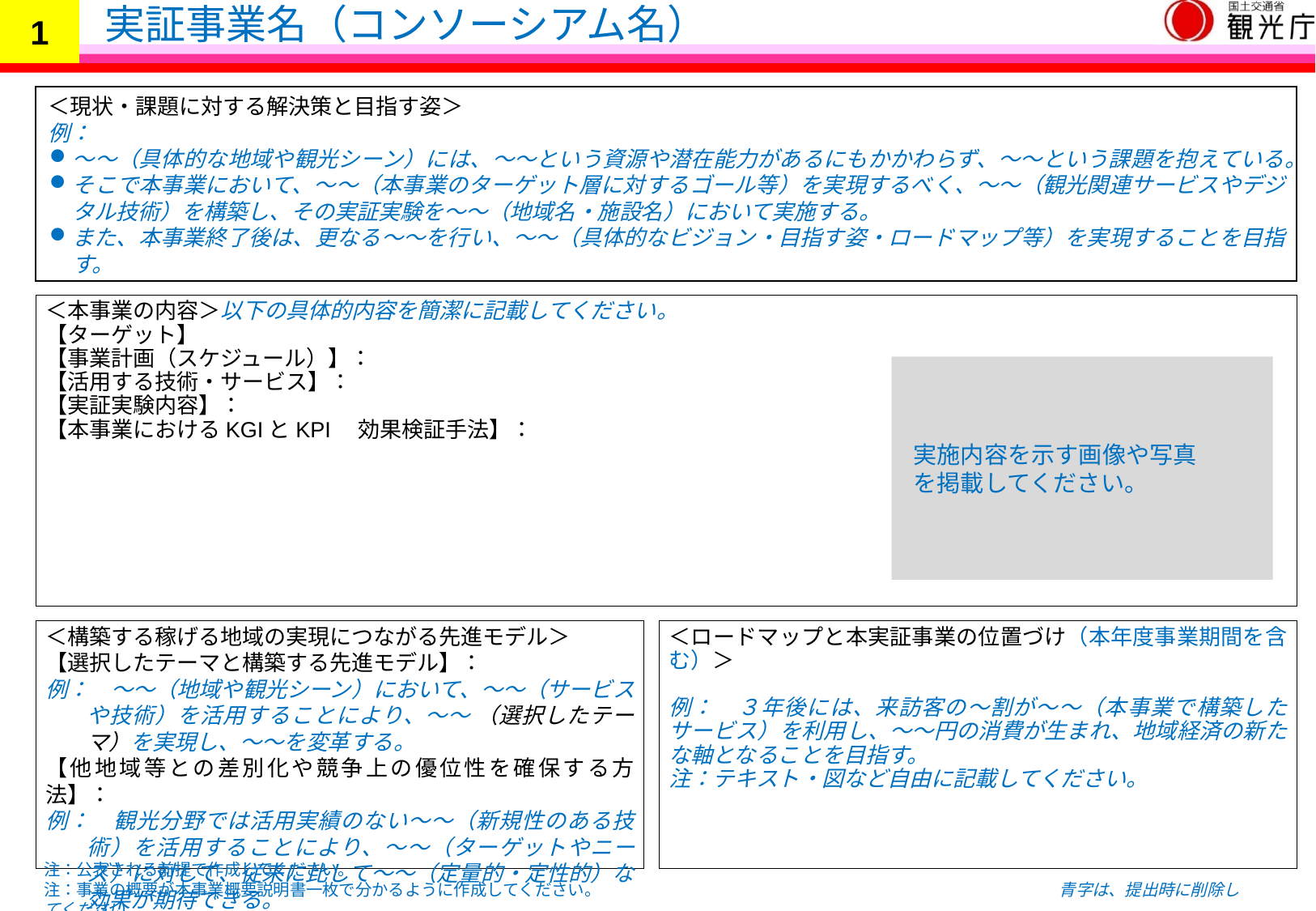

実証事業名（コンソーシアム名）
1
＜現状・課題に対する解決策と目指す姿＞
例：
～～（具体的な地域や観光シーン）には、～～という資源や潜在能力があるにもかかわらず、～～という課題を抱えている。
そこで本事業において、～～（本事業のターゲット層に対するゴール等）を実現するべく、～～（観光関連サービスやデジタル技術）を構築し、その実証実験を～～（地域名・施設名）において実施する。
また、本事業終了後は、更なる〜〜を行い、〜〜（具体的なビジョン・目指す姿・ロードマップ等）を実現することを目指す。
＜本事業の内容＞以下の具体的内容を簡潔に記載してください。
【ターゲット】
【事業計画（スケジュール）】：
【活用する技術・サービス】：
【実証実験内容】：
【本事業におけるKGIとKPI　効果検証手法】：

実施内容を示す画像や写真を掲載してください。
＜構築する稼げる地域の実現につながる先進モデル＞
【選択したテーマと構築する先進モデル】：
例：　～～（地域や観光シーン）において、～～（サービスや技術）を活用することにより、～～ （選択したテーマ）を実現し、～～を変革する。
【他地域等との差別化や競争上の優位性を確保する方法】：
例：　観光分野では活用実績のない〜〜（新規性のある技術）を活用することにより、～～（ターゲットやニーズ）に対して、従来に比して～～（定量的・定性的）な効果が期待できる。
＜ロードマップと本実証事業の位置づけ（本年度事業期間を含む）＞

例：　３年後には、来訪客の〜割が～～（本事業で構築したサービス）を利用し、〜〜円の消費が生まれ、地域経済の新たな軸となることを目指す。
注：テキスト・図など自由に記載してください。
注：公表される前提で作成してください。
注：事業の概要が本事業概要説明書一枚で分かるように作成してください。　　　　　　　　　　　　　　　　　　　　　　　　　　　　青字は、提出時に削除してください。